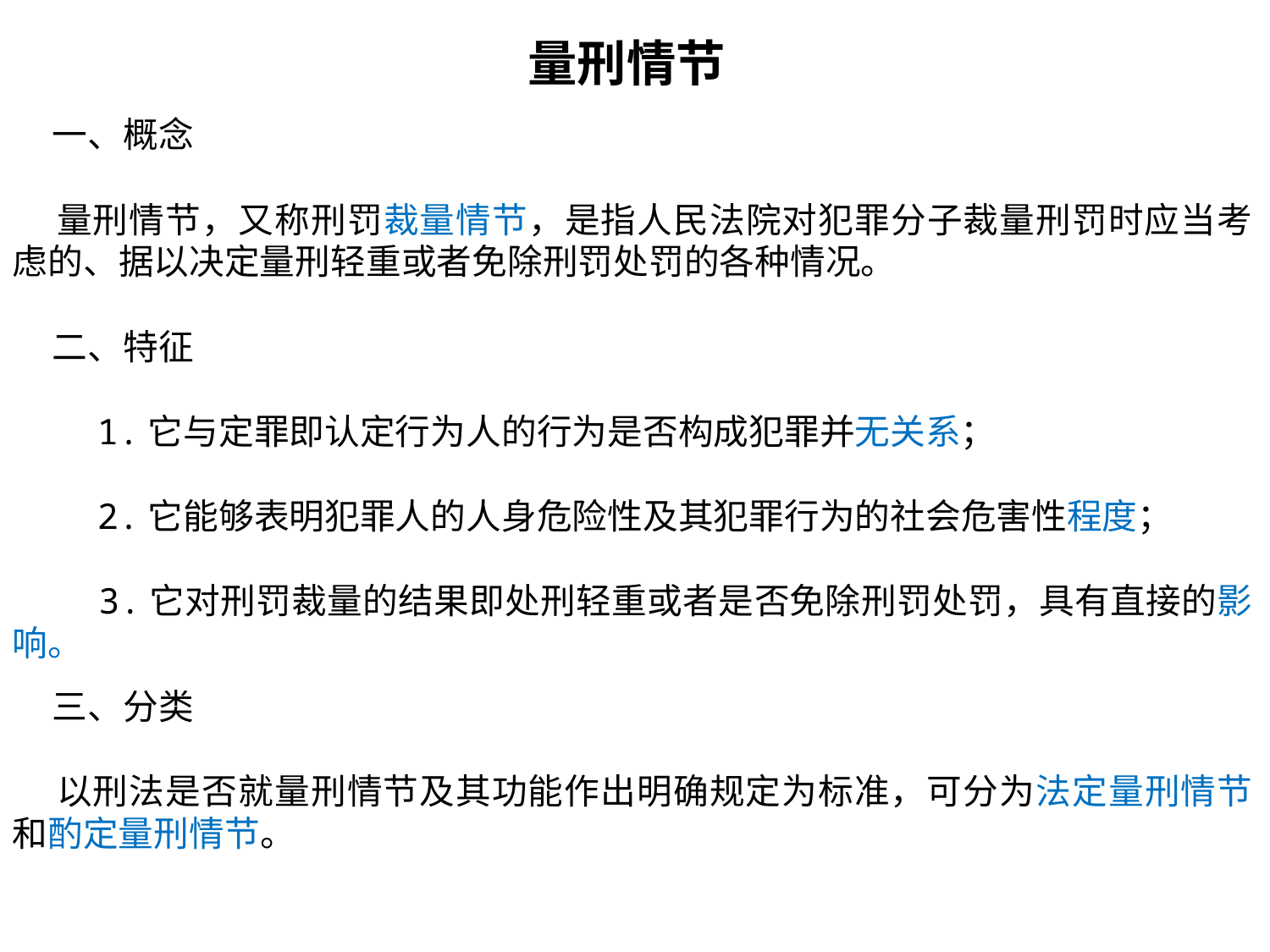

量刑情节

    一、概念

    量刑情节，又称刑罚裁量情节，是指人民法院对犯罪分子裁量刑罚时应当考虑的、据以决定量刑轻重或者免除刑罚处罚的各种情况。

    二、特征

    1.它与定罪即认定行为人的行为是否构成犯罪并无关系；

    2.它能够表明犯罪人的人身危险性及其犯罪行为的社会危害性程度；

    3.它对刑罚裁量的结果即处刑轻重或者是否免除刑罚处罚，具有直接的影响。

    三、分类

    以刑法是否就量刑情节及其功能作出明确规定为标准，可分为法定量刑情节和酌定量刑情节。